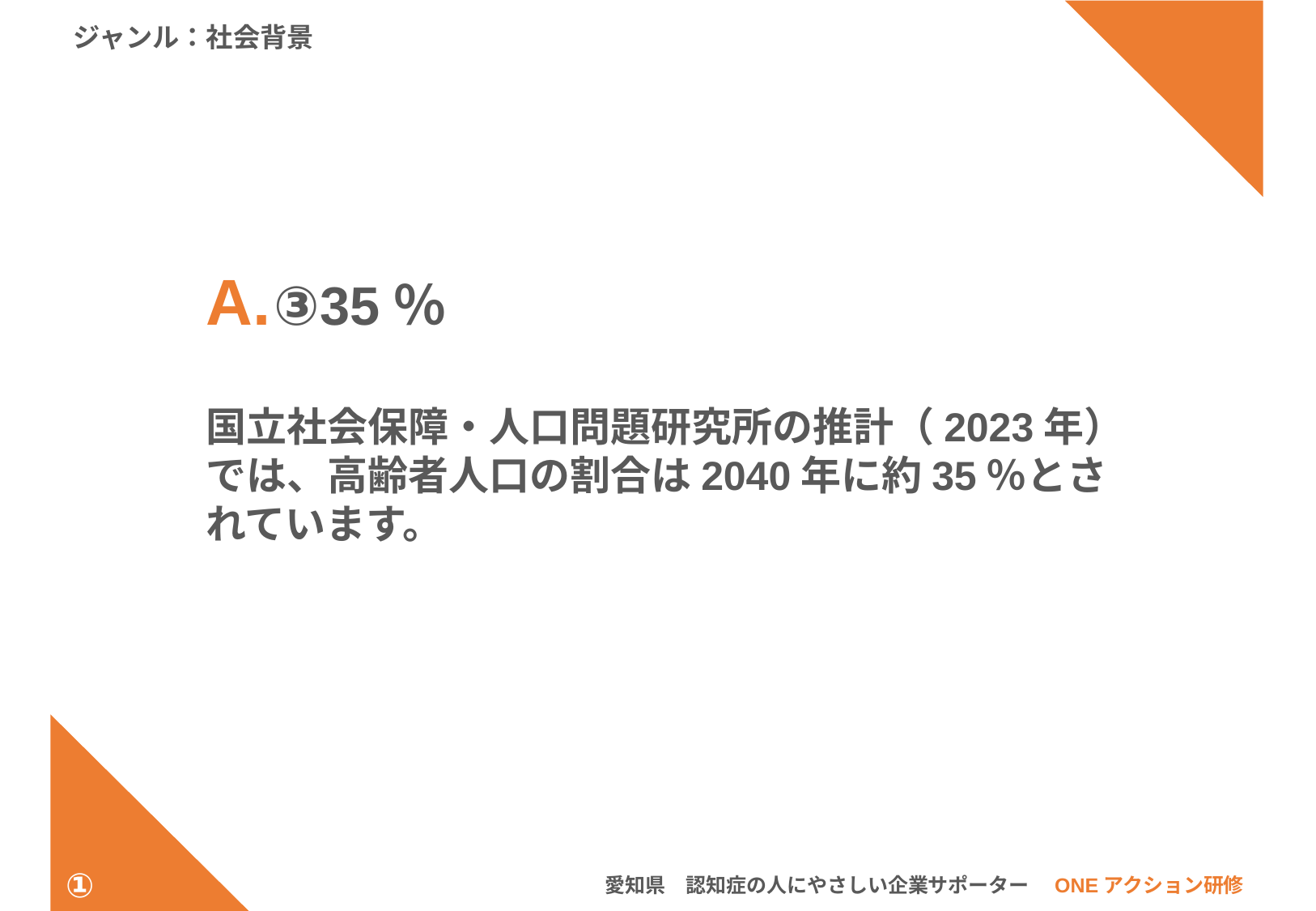

ジャンル：社会背景
③35％

国立社会保障・人口問題研究所の推計（2023年）では、高齢者人口の割合は2040年に約35％とされています。

①
愛知県　認知症の人にやさしい企業サポーター　ONEアクション研修